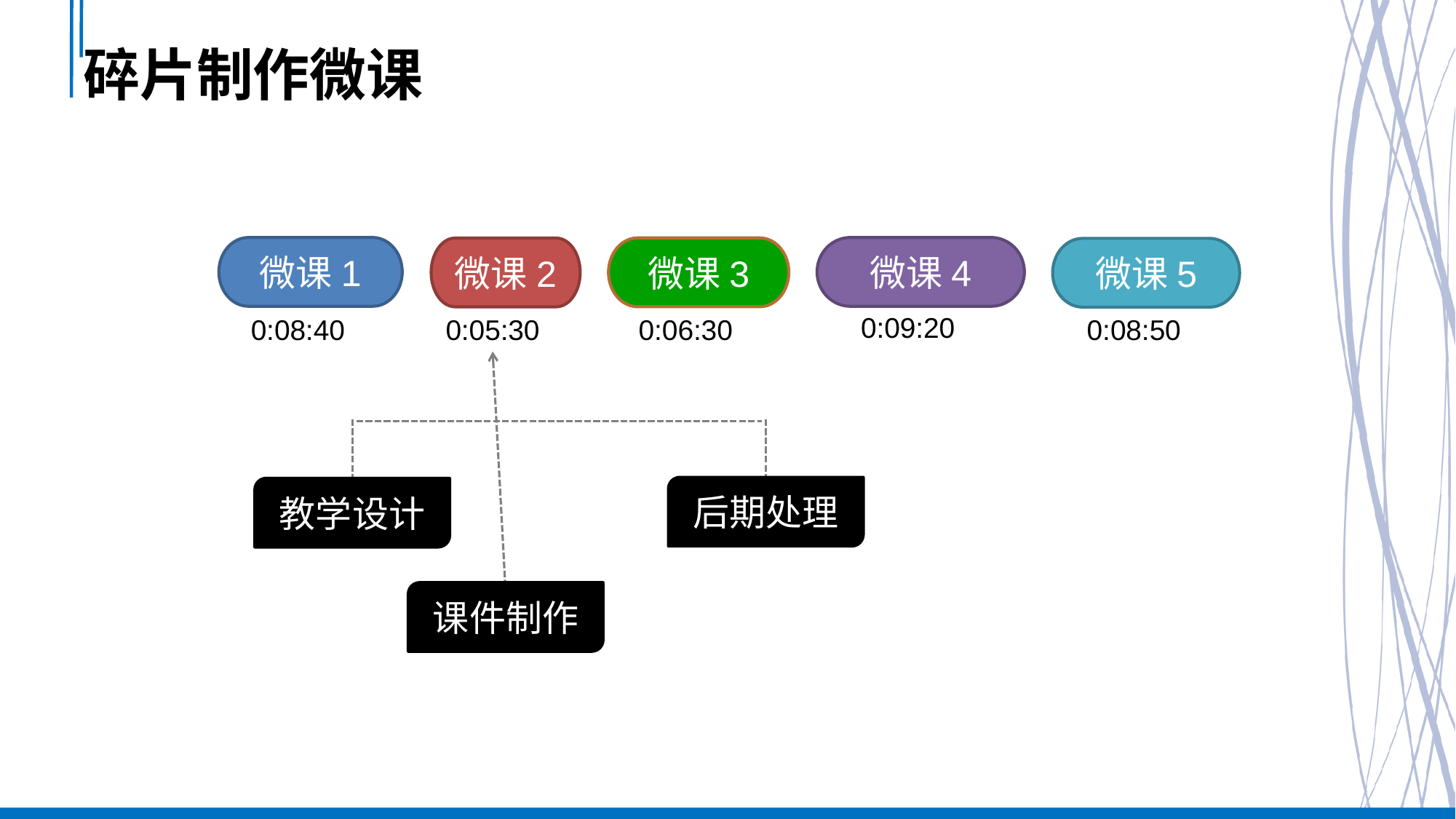

# 碎片制作微课
微课1
0:08:40
微课4
0:09:20
微课3
0:06:30
微课2
0:05:30
微课5
0:08:50
后期处理
教学设计
课件制作